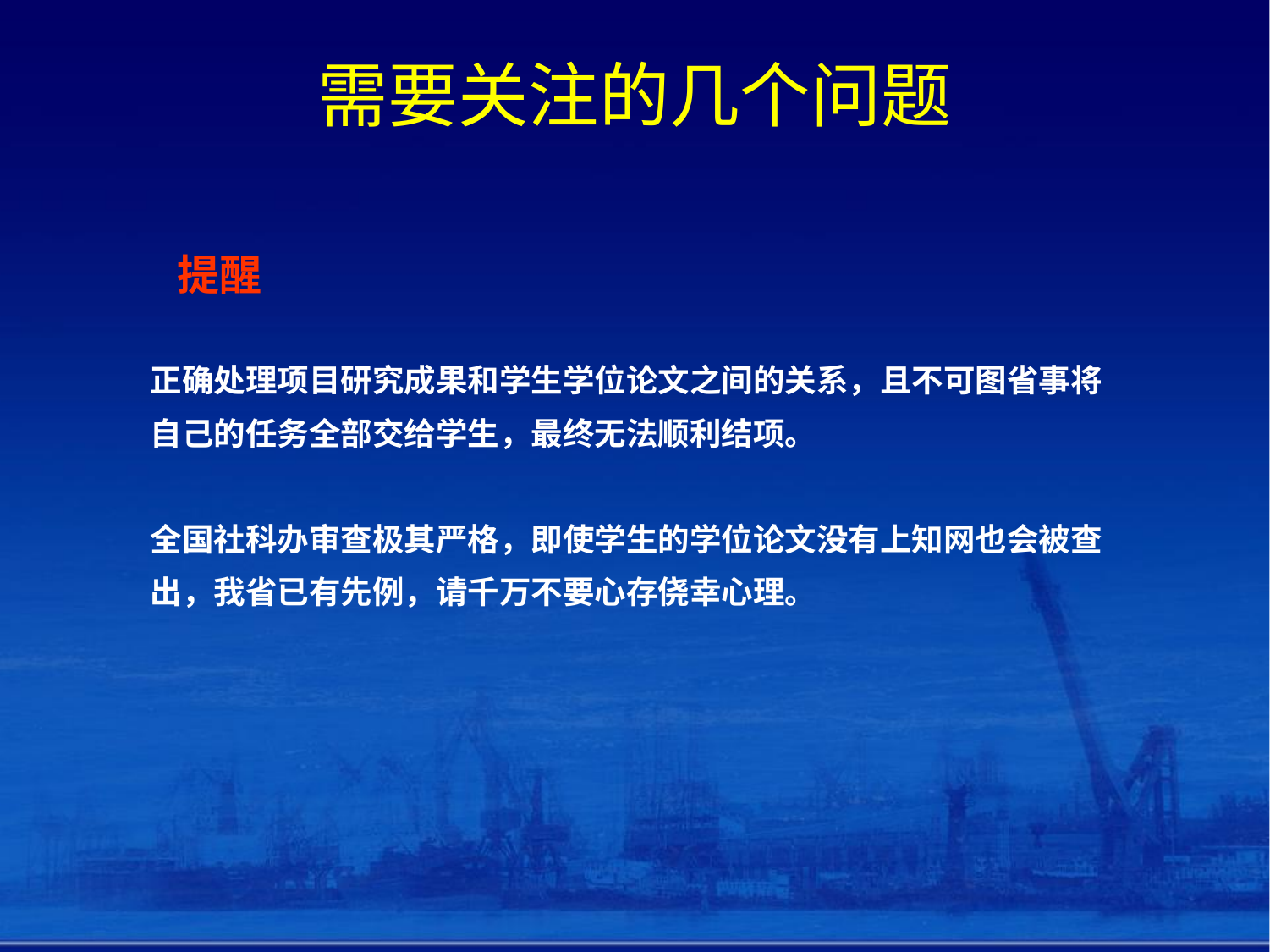

# 需要关注的几个问题
提醒

正确处理项目研究成果和学生学位论文之间的关系，且不可图省事将自己的任务全部交给学生，最终无法顺利结项。

全国社科办审查极其严格，即使学生的学位论文没有上知网也会被查出，我省已有先例，请千万不要心存侥幸心理。